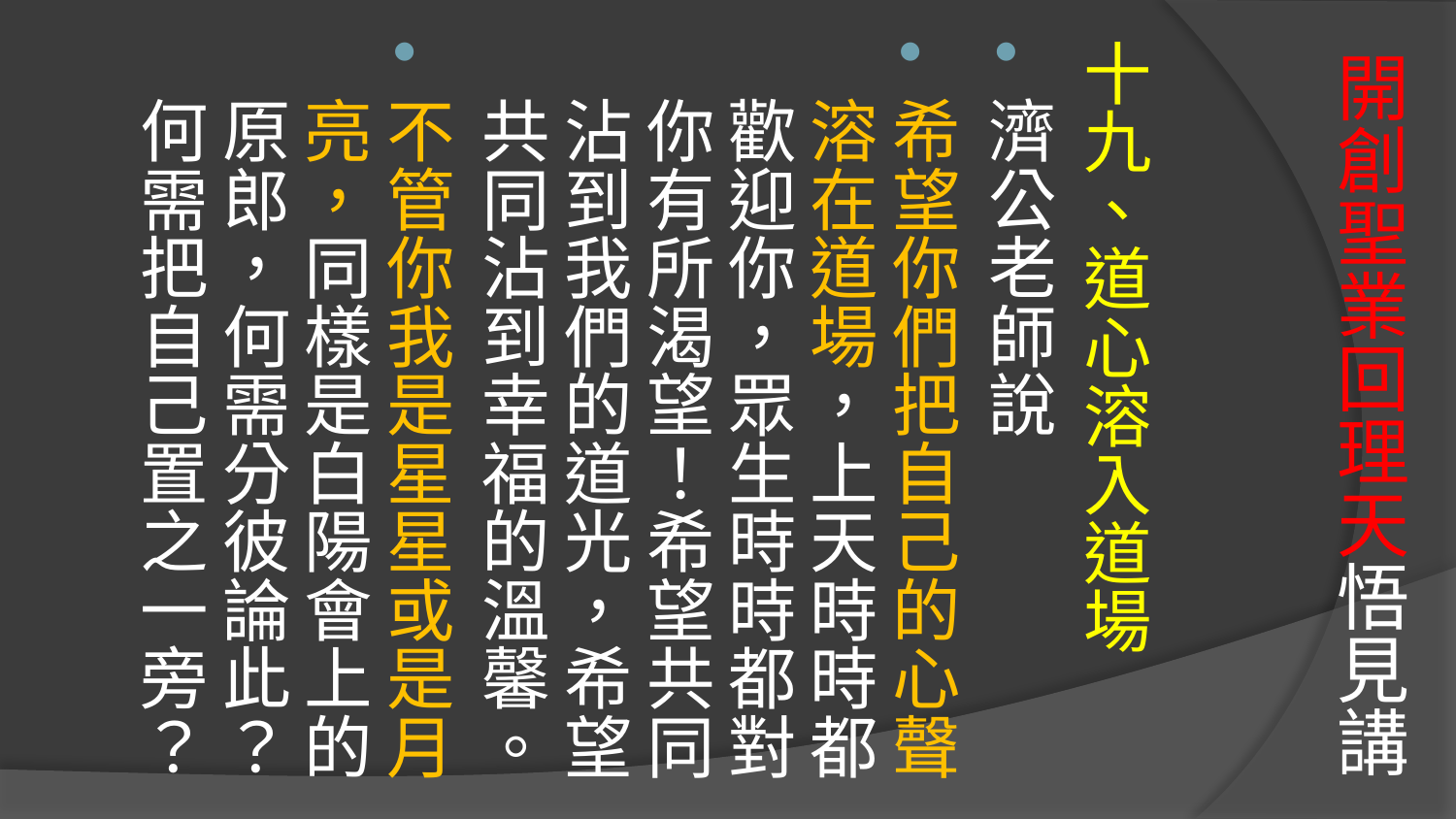

十九、道心溶入道場
濟公老師說
希望你們把自己的心聲溶在道場，上天時時都歡迎你，眾生時時都對你有所渴望！希望共同沾到我們的道光，希望共同沾到幸福的溫馨。
不管你我是星星或是月亮，同樣是白陽會上的原郎，何需分彼論此？何需把自己置之一旁？

# 開創聖業回理天悟見講